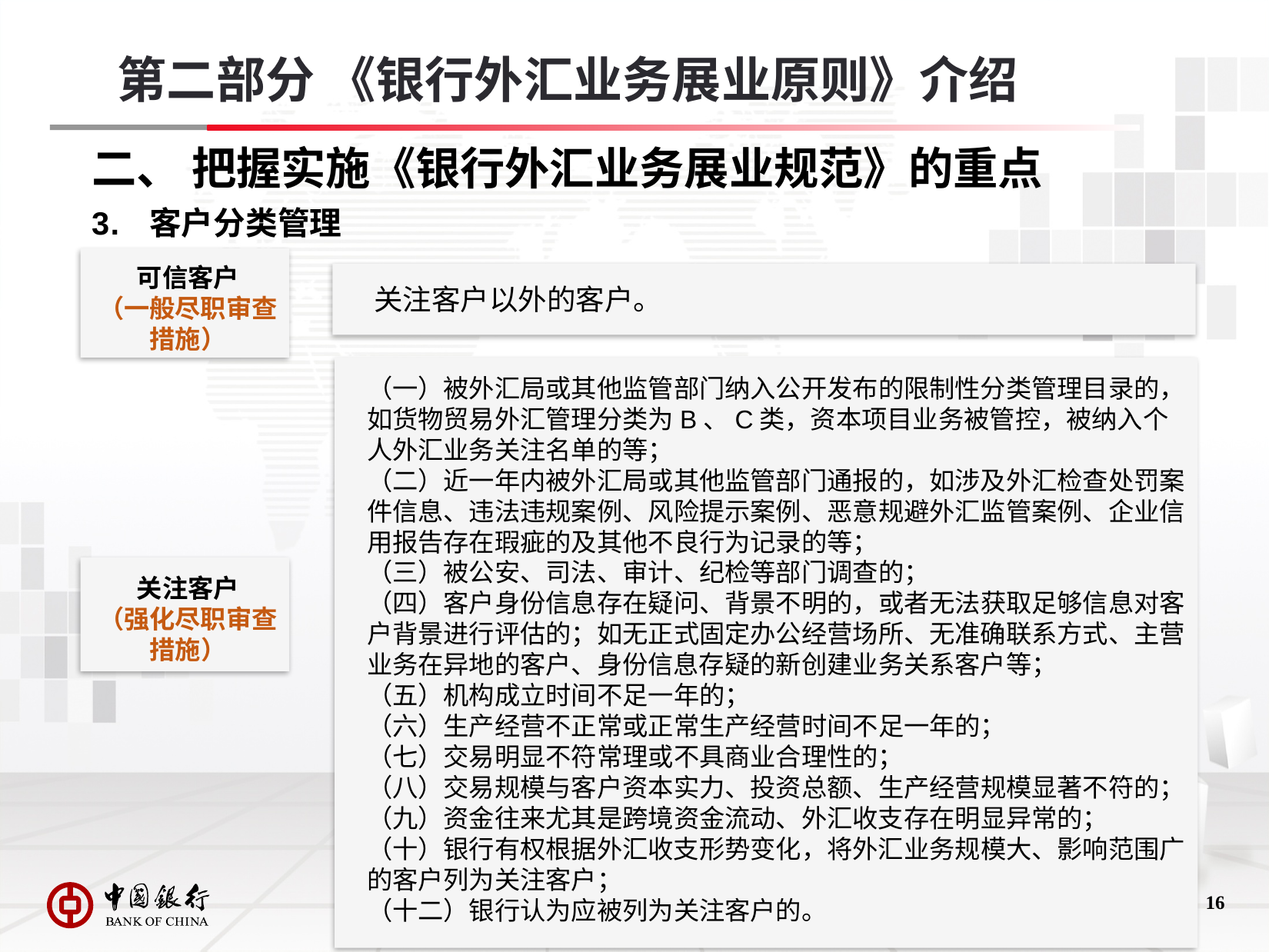

第二部分 《银行外汇业务展业原则》介绍
# 二、 把握实施《银行外汇业务展业规范》的重点
客户分类管理

可信客户
（一般尽职审查措施）

关注客户以外的客户。

（一）被外汇局或其他监管部门纳入公开发布的限制性分类管理目录的，如货物贸易外汇管理分类为B、C类，资本项目业务被管控，被纳入个人外汇业务关注名单的等；
（二）近一年内被外汇局或其他监管部门通报的，如涉及外汇检查处罚案件信息、违法违规案例、风险提示案例、恶意规避外汇监管案例、企业信用报告存在瑕疵的及其他不良行为记录的等；
（三）被公安、司法、审计、纪检等部门调查的；
（四）客户身份信息存在疑问、背景不明的，或者无法获取足够信息对客户背景进行评估的；如无正式固定办公经营场所、无准确联系方式、主营业务在异地的客户、身份信息存疑的新创建业务关系客户等；
（五）机构成立时间不足一年的；
（六）生产经营不正常或正常生产经营时间不足一年的；
（七）交易明显不符常理或不具商业合理性的；
（八）交易规模与客户资本实力、投资总额、生产经营规模显著不符的；
（九）资金往来尤其是跨境资金流动、外汇收支存在明显异常的；
（十）银行有权根据外汇收支形势变化，将外汇业务规模大、影响范围广的客户列为关注客户；
（十二）银行认为应被列为关注客户的。

关注客户
（强化尽职审查措施）
16
16